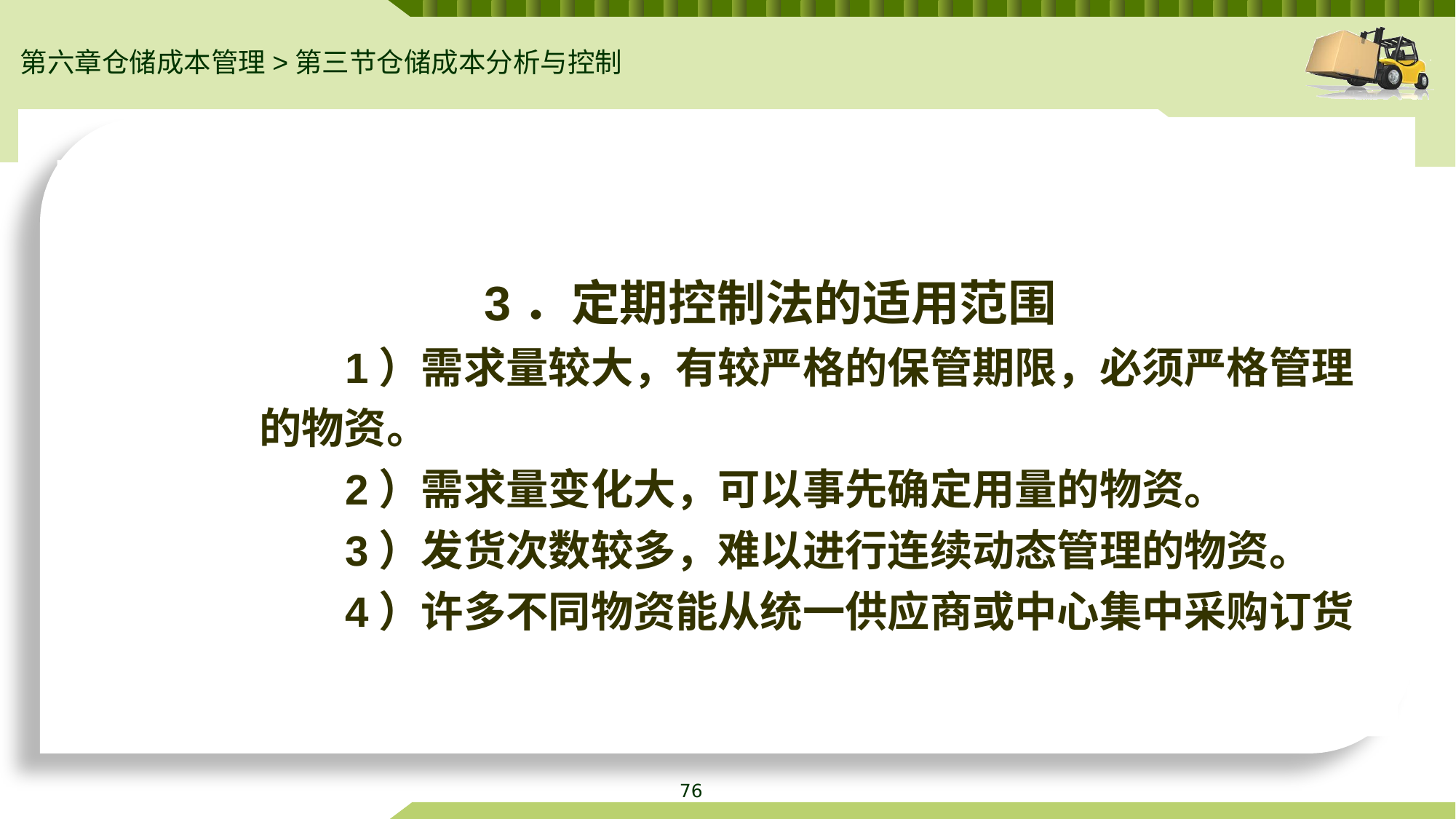

第六章仓储成本管理>第三节仓储成本分析与控制
3．定期控制法的适用范围
1）需求量较大，有较严格的保管期限，必须严格管理的物资。
2）需求量变化大，可以事先确定用量的物资。
3）发货次数较多，难以进行连续动态管理的物资。
4）许多不同物资能从统一供应商或中心集中采购订货